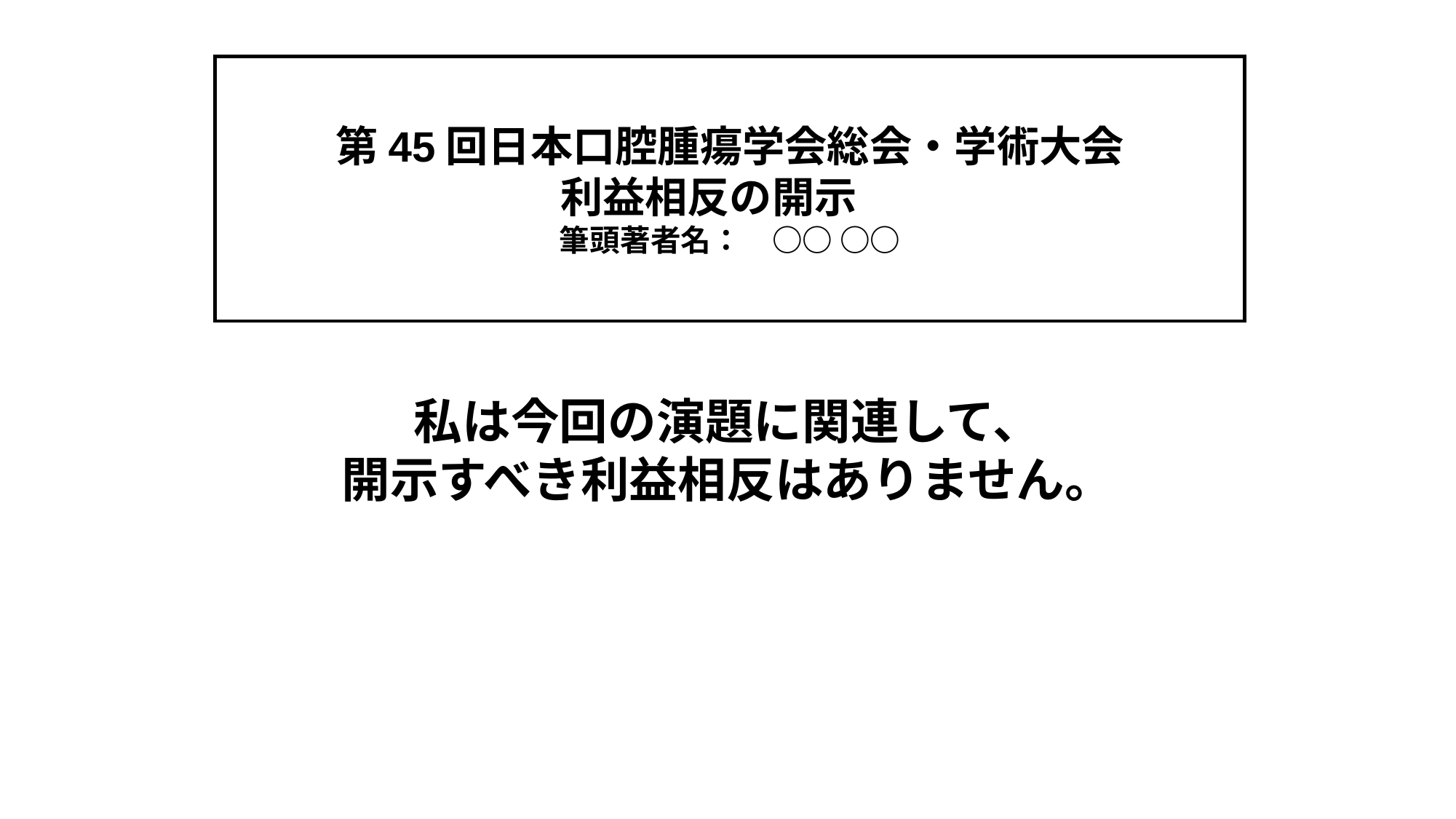

第45回日本口腔腫瘍学会総会・学術大会
利益相反の開示　
筆頭著者名：　○○ ○○
私は今回の演題に関連して、
開示すべき利益相反はありません。